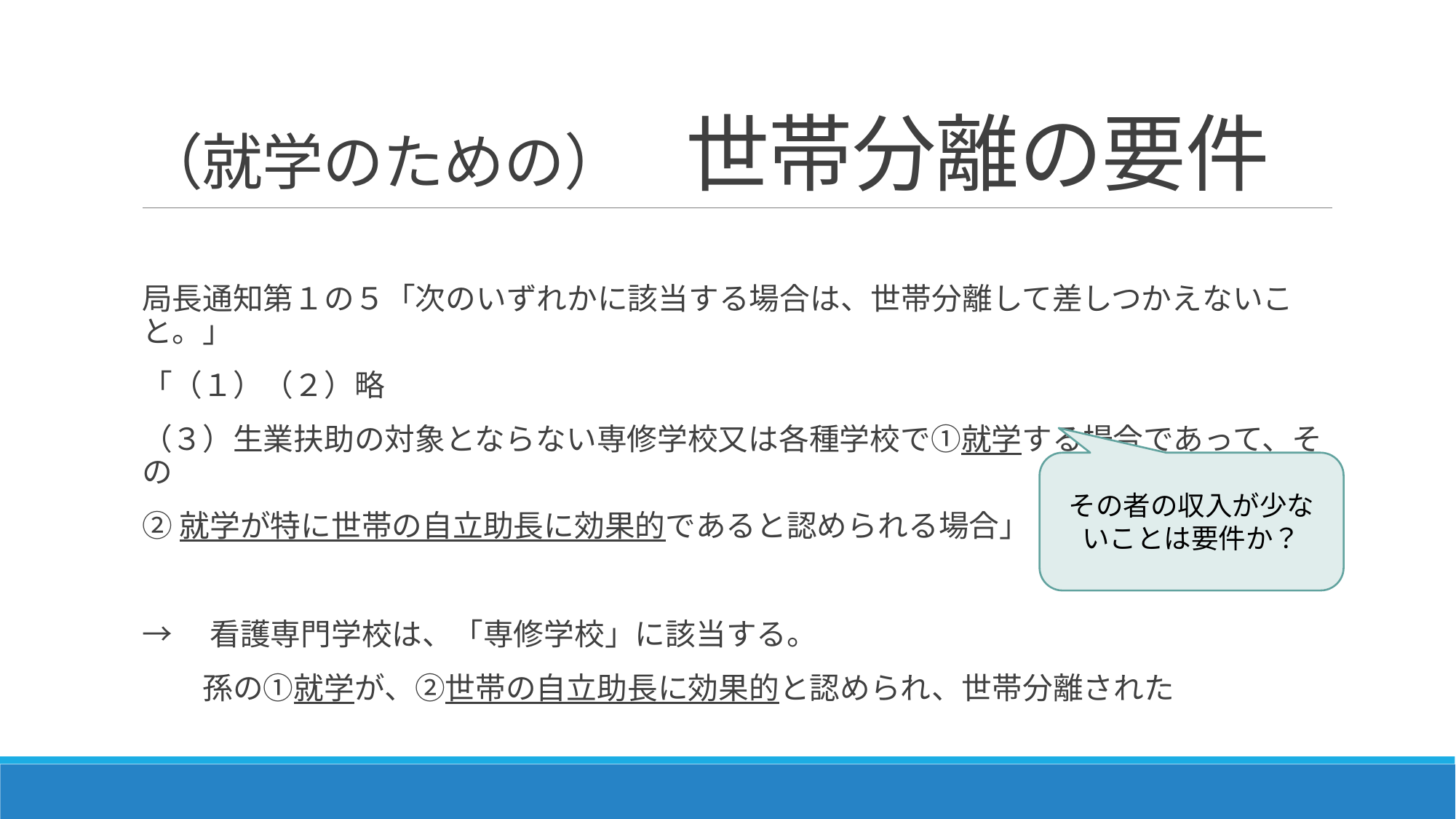

# （就学のための）　世帯分離の要件

局長通知第１の５「次のいずれかに該当する場合は、世帯分離して差しつかえないこと。」
「（１）（２）略
（３）生業扶助の対象とならない専修学校又は各種学校で①就学する場合であって、その
②就学が特に世帯の自立助長に効果的であると認められる場合」

→　看護専門学校は、「専修学校」に該当する。
　　孫の①就学が、②世帯の自立助長に効果的と認められ、世帯分離された

その者の収入が少ないことは要件か？